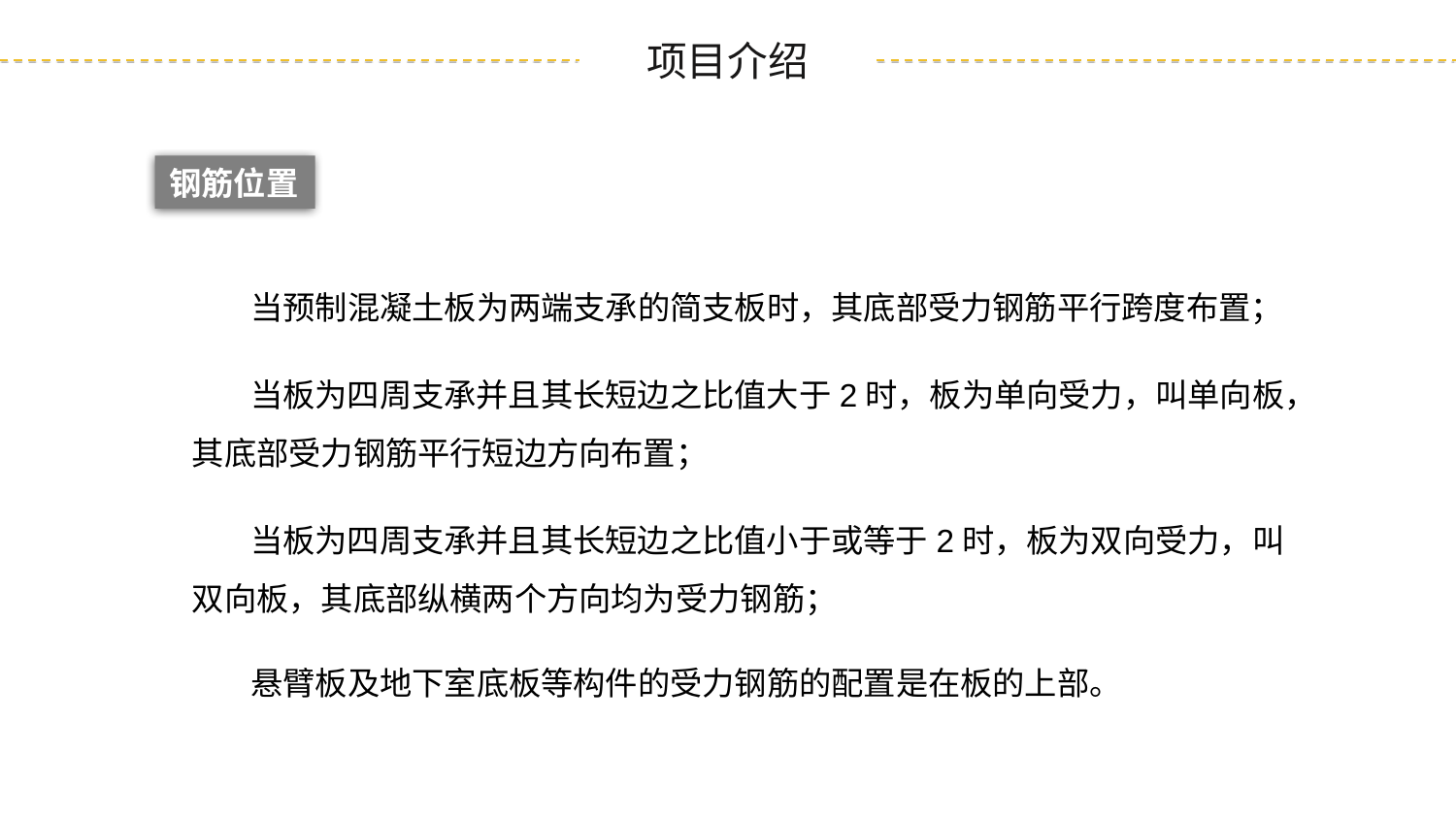

钢筋位置
       当预制混凝土板为两端支承的简支板时，其底部受力钢筋平行跨度布置；
       当板为四周支承并且其长短边之比值大于2时，板为单向受力，叫单向板，其底部受力钢筋平行短边方向布置；
       当板为四周支承并且其长短边之比值小于或等于2时，板为双向受力，叫双向板，其底部纵横两个方向均为受力钢筋；
       悬臂板及地下室底板等构件的受力钢筋的配置是在板的上部。